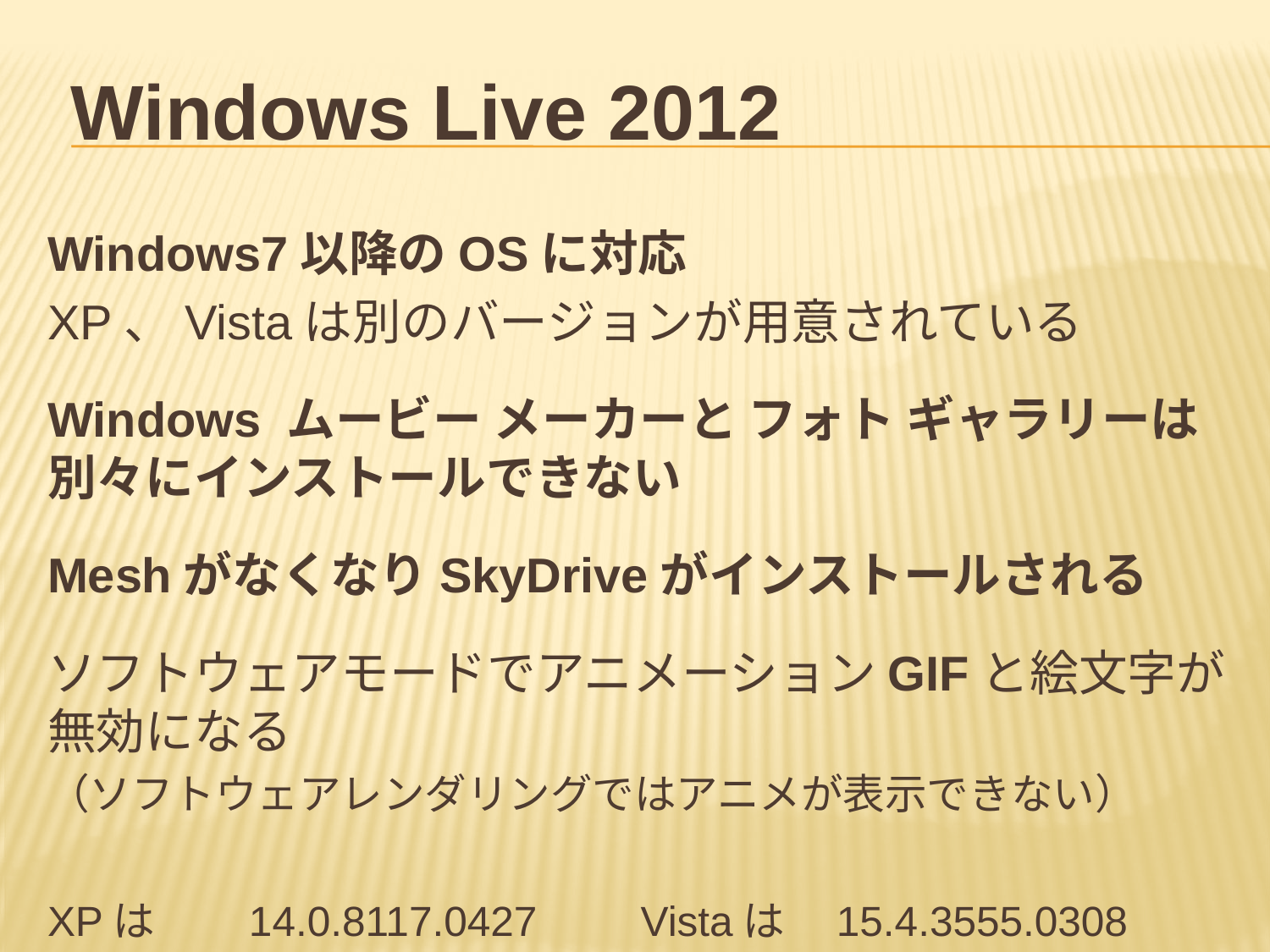

Windows Live 2012

Windows7以降のOSに対応
XP、Vistaは別のバージョンが用意されている

Windows ムービー メーカーと フォト ギャラリーは別々にインストールできない

MeshがなくなりSkyDriveがインストールされる

ソフトウェアモードでアニメーションGIFと絵文字が無効になる
（ソフトウェアレンダリングではアニメが表示できない）

XPは　　14.0.8117.0427　　Vistaは　15.4.3555.0308